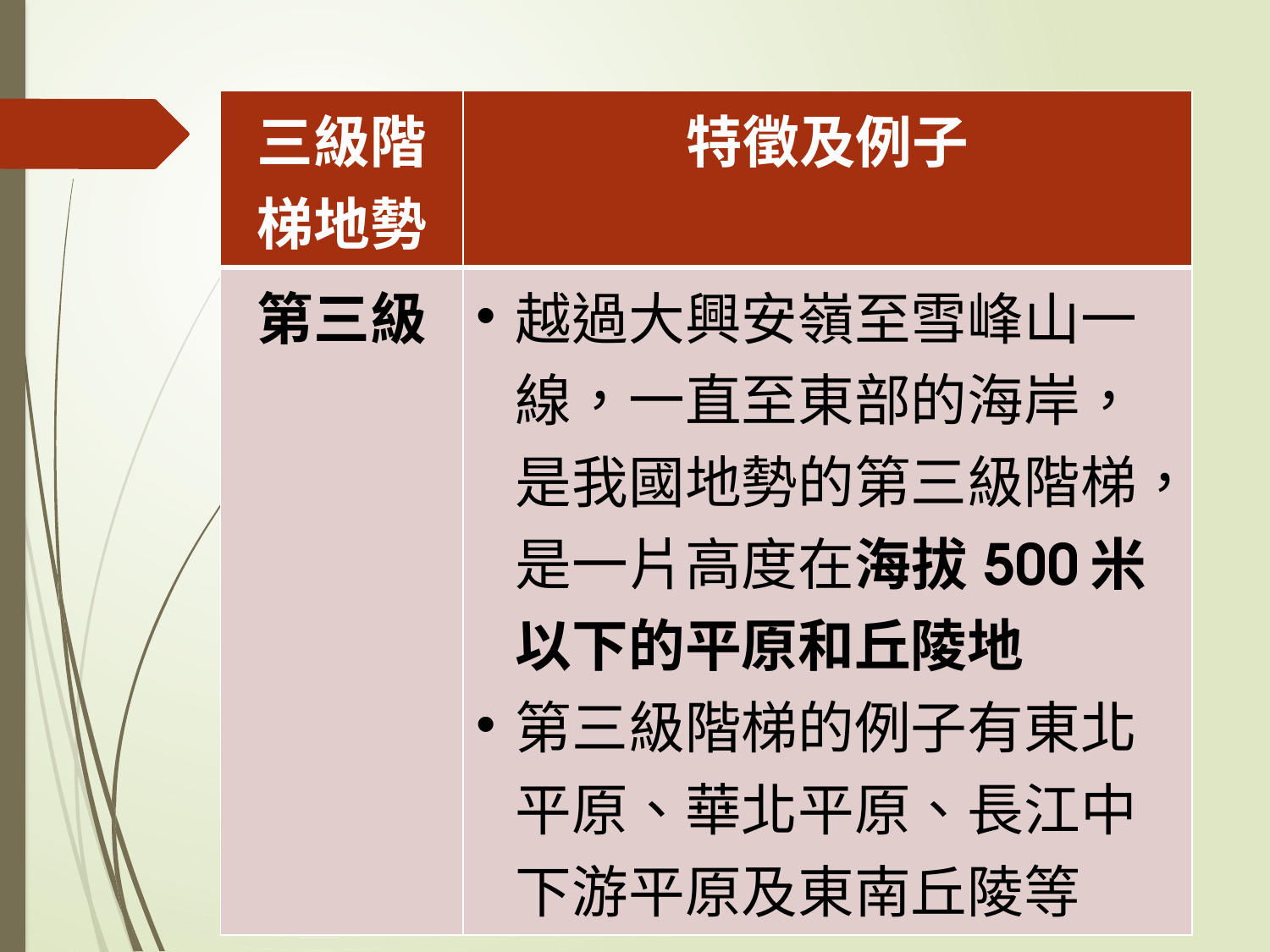

| 三級階梯地勢 | 特徵及例子 |
| --- | --- |
| 第三級 | 越過大興安嶺至雪峰山一線，一直至東部的海岸，是我國地勢的第三級階梯，是一片高度在海拔500米以下的平原和丘陵地 第三級階梯的例子有東北平原、華北平原、長江中下游平原及東南丘陵等 |